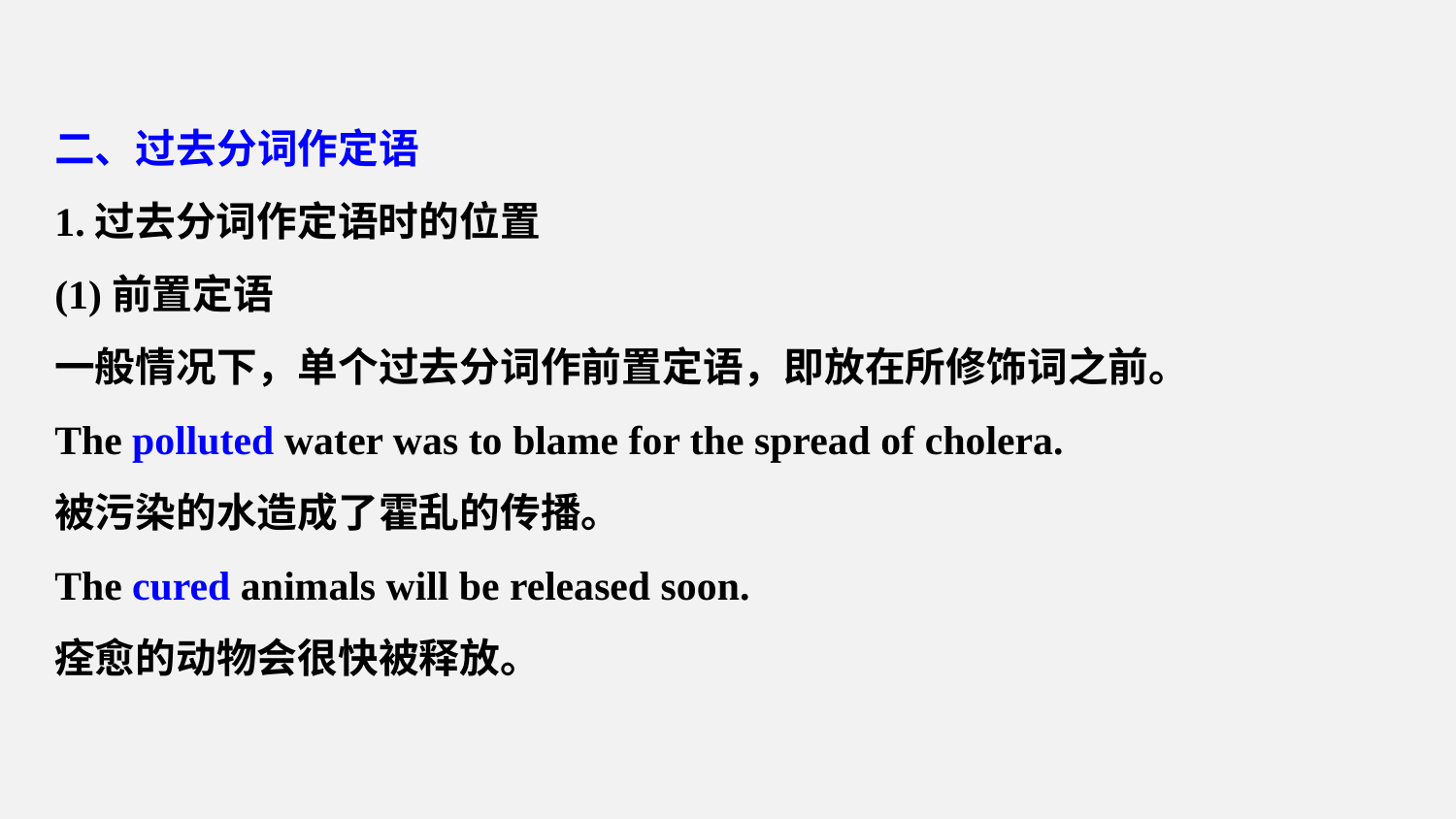

二、过去分词作定语
1.过去分词作定语时的位置
(1)前置定语
一般情况下，单个过去分词作前置定语，即放在所修饰词之前。
The polluted water was to blame for the spread of cholera.
被污染的水造成了霍乱的传播。
The cured animals will be released soon.
痊愈的动物会很快被释放。